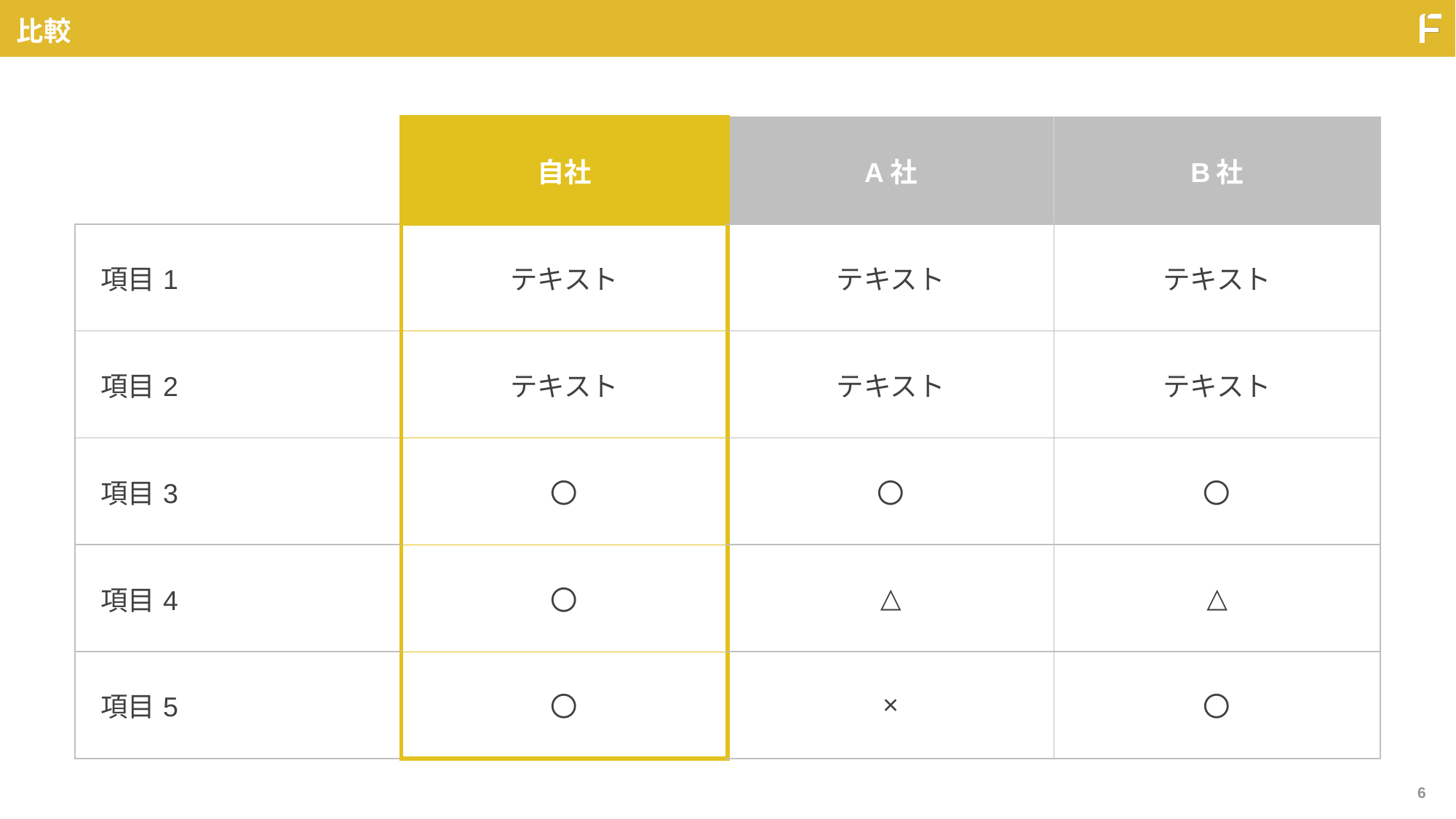

比較
|  | 自社 | A社 | B社 |
| --- | --- | --- | --- |
| 項目1 | テキスト | テキスト | テキスト |
| 項目2 | テキスト | テキスト | テキスト |
| 項目3 | 〇 | 〇 | 〇 |
| 項目4 | 〇 | △ | △ |
| 項目5 | 〇 | × | 〇 |
6